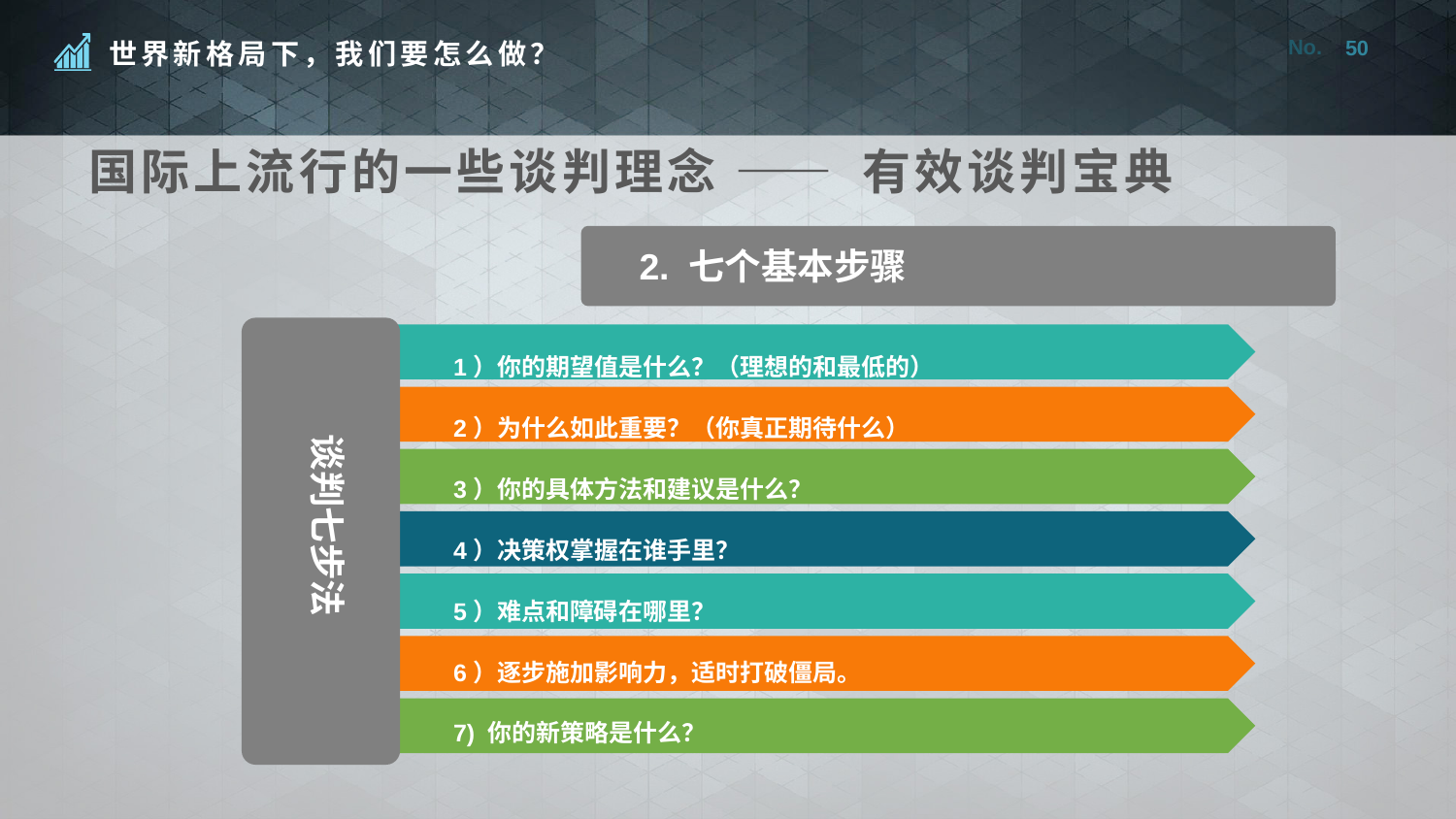

50
国际上流行的一些谈判理念 ——  有效谈判宝典

2. 七个基本步骤
1）你的期望值是什么？（理想的和最低的）
2）为什么如此重要？（你真正期待什么）
3）你的具体方法和建议是什么？
4）决策权掌握在谁手里？
5）难点和障碍在哪里？
6）逐步施加影响力，适时打破僵局。
7) 你的新策略是什么？

谈判七步法